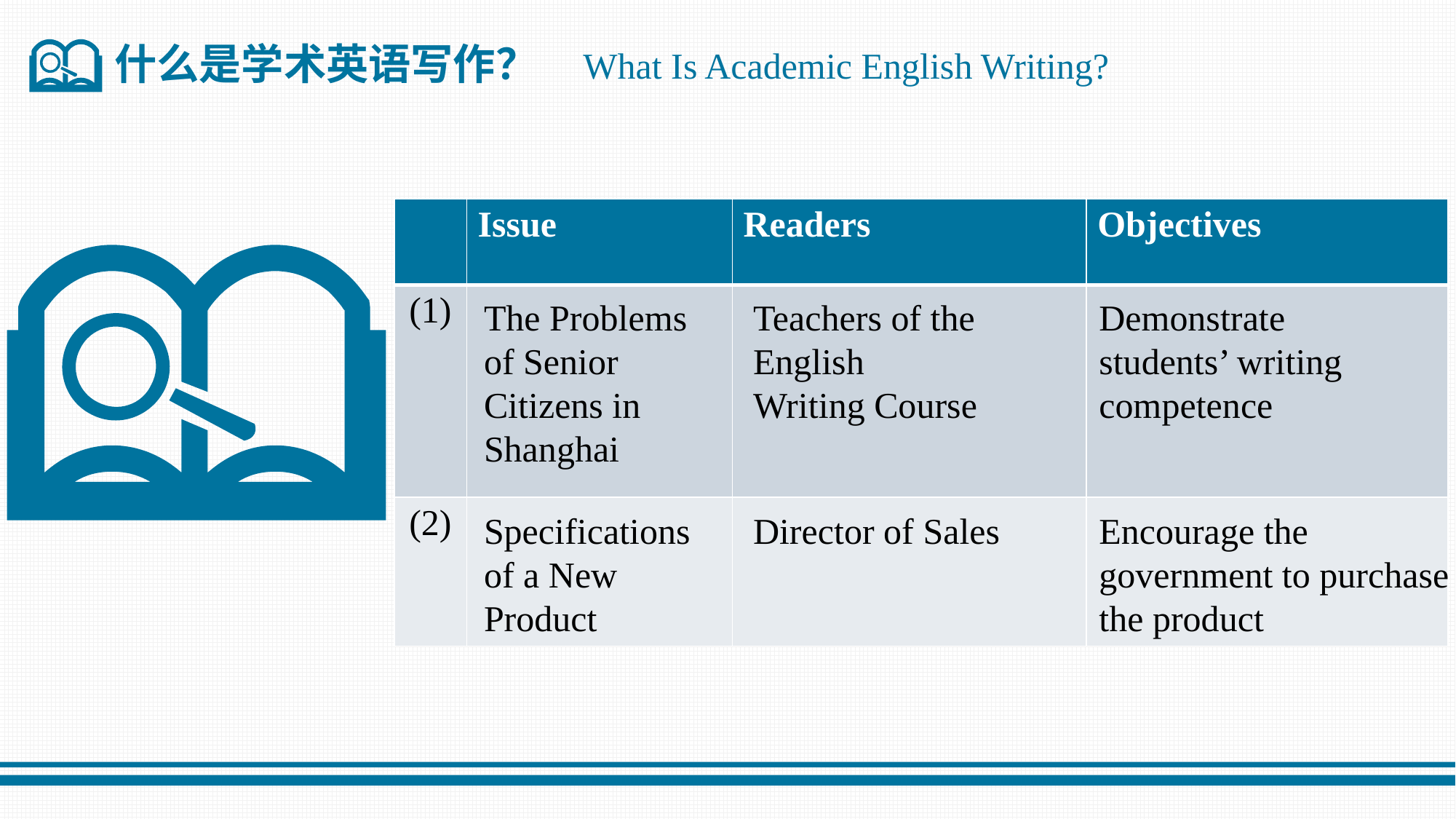

什么是学术英语写作？
What Is Academic English Writing?
|  | Issue | Readers | Objectives |
| --- | --- | --- | --- |
| (1) |  |  |  |
| (2) |  |  |  |

The Problems of Senior Citizens in Shanghai
Teachers of the English Writing Course
Demonstrate students’ writing competence
Specifications of a New Product
Director of Sales
Encourage the government to purchase the product